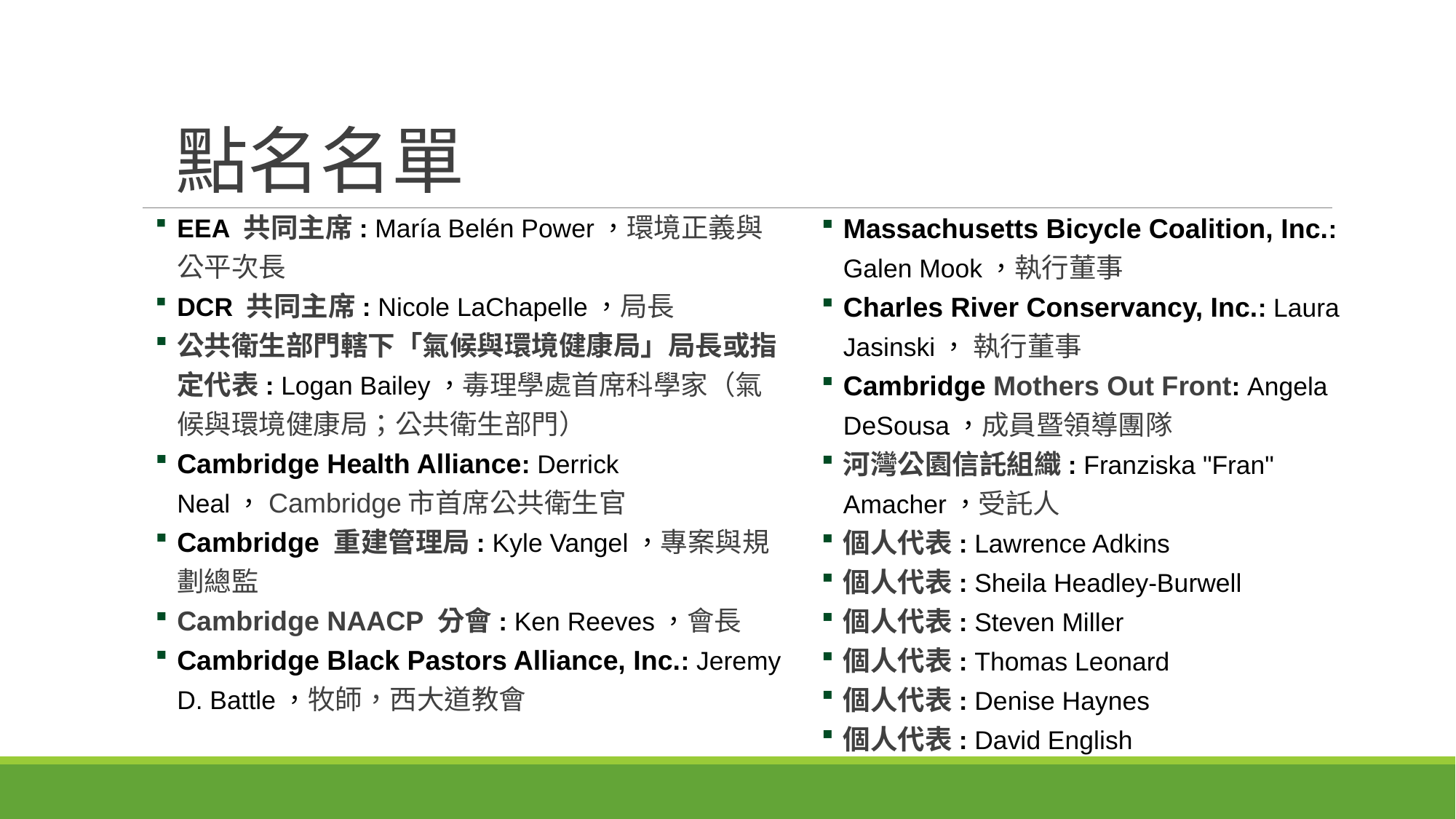

# 點名名單
EEA 共同主席: María Belén Power，環境正義與公平次長
DCR 共同主席: Nicole LaChapelle，局長
公共衛生部門轄下「氣候與環境健康局」局長或指定代表: Logan Bailey，毒理學處首席科學家（氣候與環境健康局；公共衛生部門）
Cambridge Health Alliance: Derrick Neal，Cambridge市首席公共衛生官
Cambridge 重建管理局: Kyle Vangel，專案與規劃總監
Cambridge NAACP 分會: Ken Reeves，會長
Cambridge Black Pastors Alliance, Inc.: Jeremy D. Battle，牧師，西大道教會
Massachusetts Bicycle Coalition, Inc.: Galen Mook，執行董事
Charles River Conservancy, Inc.: Laura Jasinski， 執行董事
Cambridge Mothers Out Front: Angela DeSousa，成員暨領導團隊
河灣公園信託組織: Franziska "Fran" Amacher，受託人
個人代表: Lawrence Adkins
個人代表: Sheila Headley-Burwell
個人代表: Steven Miller
個人代表: Thomas Leonard
個人代表: Denise Haynes
個人代表: David English